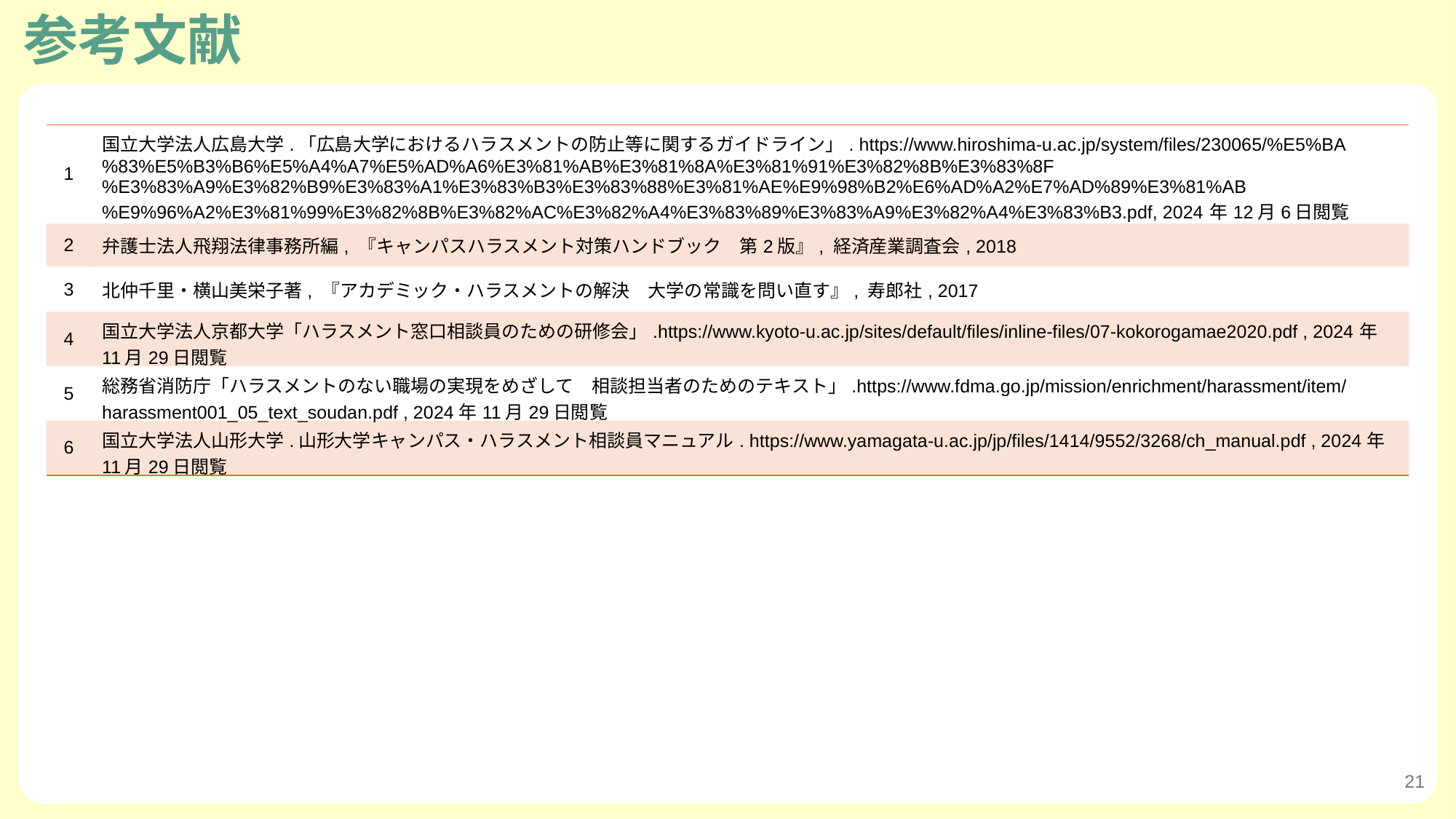

参考文献
| 1 | 国立大学法人広島大学.「広島大学におけるハラスメントの防止等に関するガイドライン」. https://www.hiroshima-u.ac.jp/system/files/230065/%E5%BA%83%E5%B3%B6%E5%A4%A7%E5%AD%A6%E3%81%AB%E3%81%8A%E3%81%91%E3%82%8B%E3%83%8F%E3%83%A9%E3%82%B9%E3%83%A1%E3%83%B3%E3%83%88%E3%81%AE%E9%98%B2%E6%AD%A2%E7%AD%89%E3%81%AB%E9%96%A2%E3%81%99%E3%82%8B%E3%82%AC%E3%82%A4%E3%83%89%E3%83%A9%E3%82%A4%E3%83%B3.pdf, 2024年12月6日閲覧 |
| --- | --- |
| 2 | 弁護士法人飛翔法律事務所編, 『キャンパスハラスメント対策ハンドブック　第2版』, 経済産業調査会, 2018 |
| 3 | 北仲千里・横山美栄子著, 『アカデミック・ハラスメントの解決　大学の常識を問い直す』, 寿郎社, 2017 |
| 4 | 国立大学法人京都大学「ハラスメント窓口相談員のための研修会」.https://www.kyoto-u.ac.jp/sites/default/files/inline-files/07-kokorogamae2020.pdf , 2024年11月29日閲覧 |
| 5 | 総務省消防庁「ハラスメントのない職場の実現をめざして　相談担当者のためのテキスト」.https://www.fdma.go.jp/mission/enrichment/harassment/item/harassment001\_05\_text\_soudan.pdf , 2024年11月29日閲覧 |
| 6 | 国立大学法人山形大学.山形大学キャンパス・ハラスメント相談員マニュアル. https://www.yamagata-u.ac.jp/jp/files/1414/9552/3268/ch\_manual.pdf , 2024年11月29日閲覧 |
21